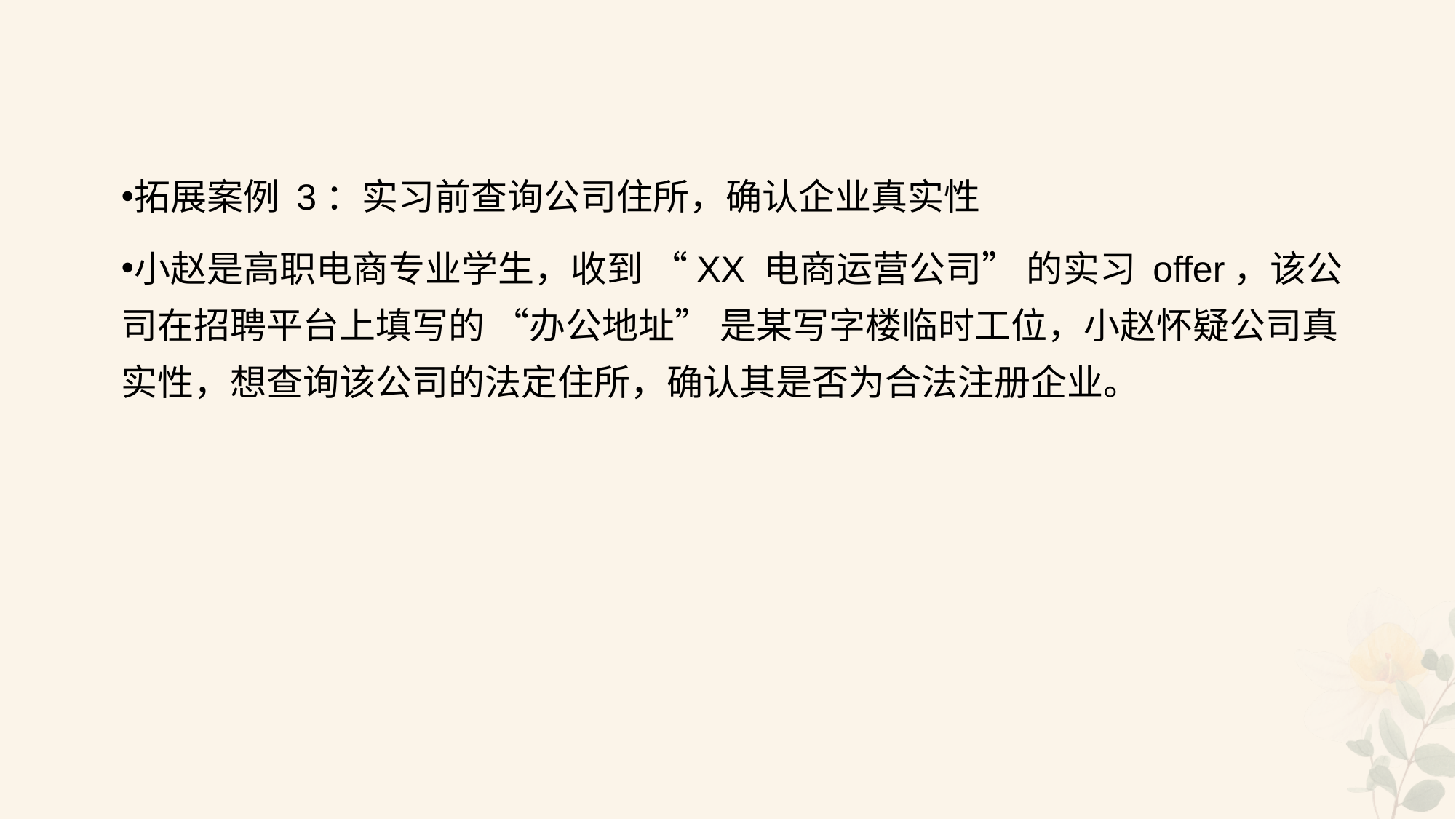

#
拓展案例 3：实习前查询公司住所，确认企业真实性
小赵是高职电商专业学生，收到 “XX 电商运营公司” 的实习 offer，该公司在招聘平台上填写的 “办公地址” 是某写字楼临时工位，小赵怀疑公司真实性，想查询该公司的法定住所，确认其是否为合法注册企业。